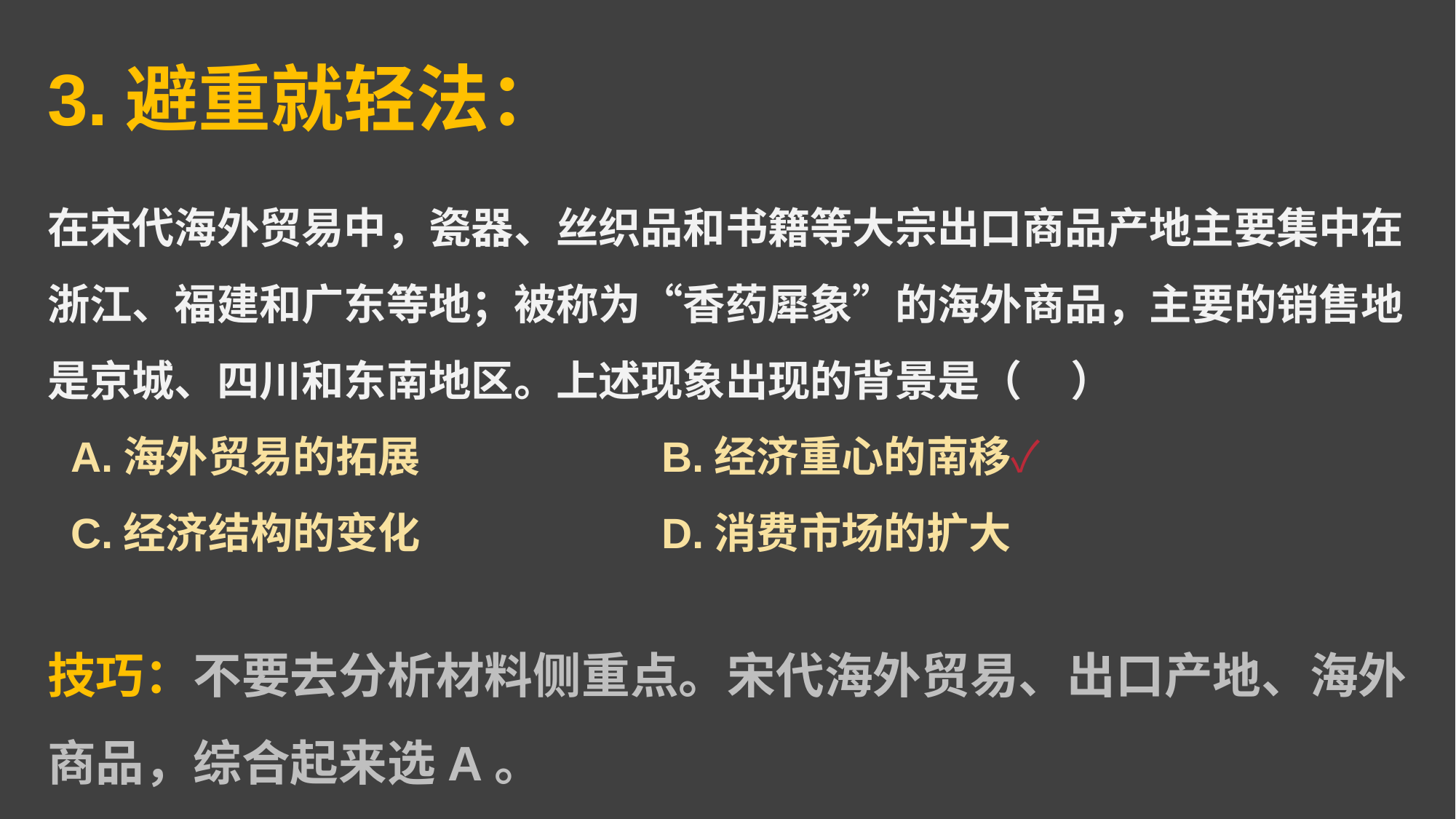

3.避重就轻法：
在宋代海外贸易中，瓷器、丝织品和书籍等大宗出口商品产地主要集中在浙江、福建和广东等地；被称为“香药犀象”的海外商品，主要的销售地是京城、四川和东南地区。上述现象出现的背景是（     ）
  A.海外贸易的拓展                        B.经济重心的南移✓
  C.经济结构的变化                        D.消费市场的扩大
技巧：不要去分析材料侧重点。宋代海外贸易、出口产地、海外商品，综合起来选A。